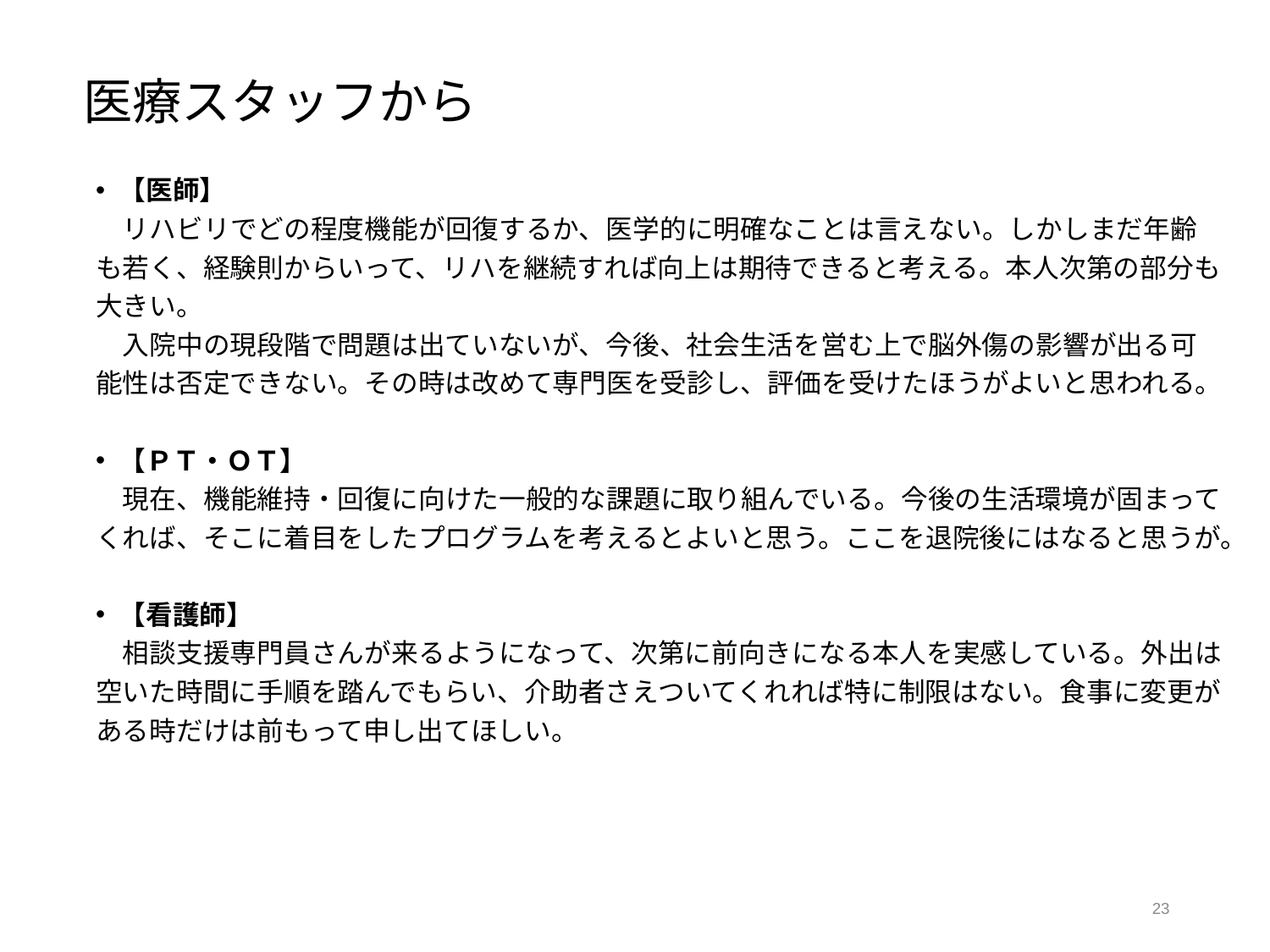

# 医療スタッフから
【医師】
　リハビリでどの程度機能が回復するか、医学的に明確なことは言えない。しかしまだ年齢も若く、経験則からいって、リハを継続すれば向上は期待できると考える。本人次第の部分も大きい。
　入院中の現段階で問題は出ていないが、今後、社会生活を営む上で脳外傷の影響が出る可能性は否定できない。その時は改めて専門医を受診し、評価を受けたほうがよいと思われる。

【ＰＴ・ＯＴ】
　現在、機能維持・回復に向けた一般的な課題に取り組んでいる。今後の生活環境が固まってくれば、そこに着目をしたプログラムを考えるとよいと思う。ここを退院後にはなると思うが。

【看護師】
　相談支援専門員さんが来るようになって、次第に前向きになる本人を実感している。外出は空いた時間に手順を踏んでもらい、介助者さえついてくれれば特に制限はない。食事に変更がある時だけは前もって申し出てほしい。
23